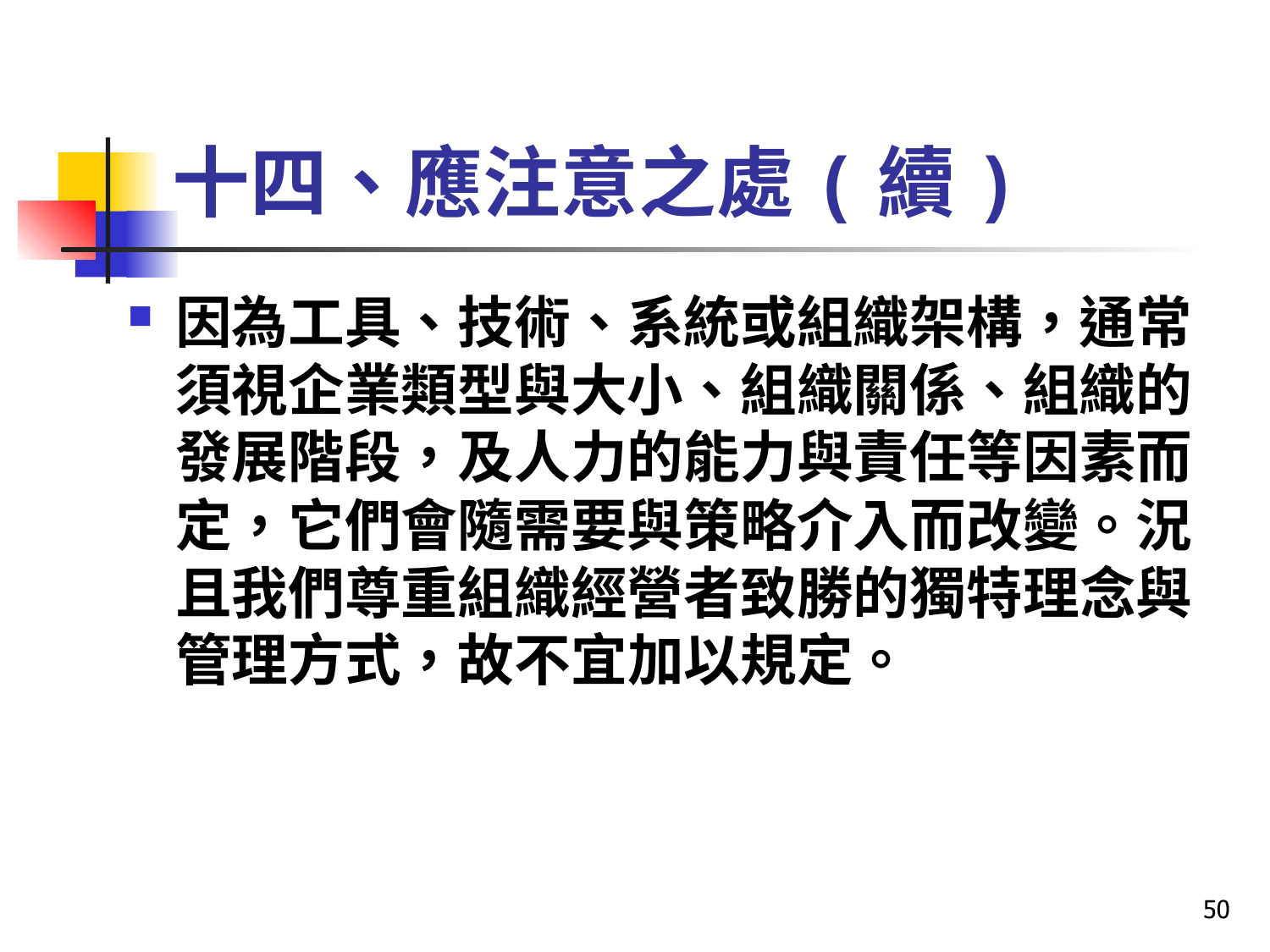

# 十四、應注意之處(續)
因為工具、技術、系統或組織架構，通常須視企業類型與大小、組織關係、組織的發展階段，及人力的能力與責任等因素而定，它們會隨需要與策略介入而改變。況且我們尊重組織經營者致勝的獨特理念與管理方式，故不宜加以規定。
50